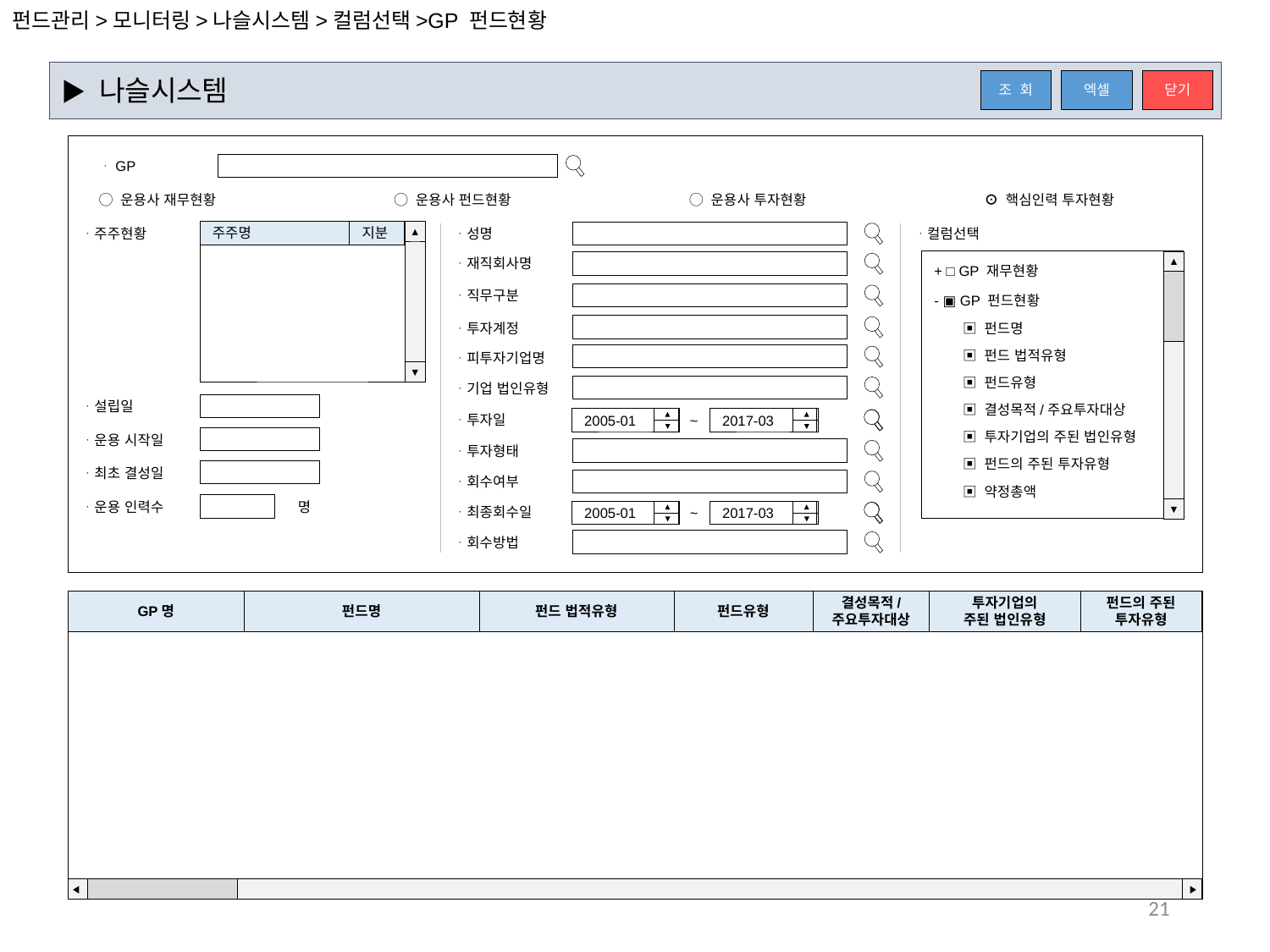

펀드관리>모니터링>나슬시스템>컬럼선택>GP 펀드현황
▶ 나슬시스템
엑셀
닫기
조  회

ᆞGP

◯ 운용사 재무현황
◯ 운용사 펀드현황
◯ 운용사 투자현황
⊙ 핵심인력 투자현황
ᆞ주주현황
ᆞ성명
ᆞ컬럼선택
▲
주주명
지분

ᆞ재직회사명

▲

+ □ GP 재무현황
ᆞ직무구분

- ▣ GP 펀드현황

ᆞ투자계정
▣ 펀드명

▣ 펀드 법적유형
ᆞ피투자기업명

▼
▣ 펀드유형
ᆞ기업 법인유형

ᆞ설립일

▣ 결성목적/주요투자대상
ᆞ투자일
~
2005-01

2017-03

▣ 투자기업의 주된 법인유형
ᆞ운용 시작일

ᆞ투자형태

▣ 펀드의 주된 투자유형
ᆞ최초 결성일

ᆞ회수여부

▣ 약정총액
ᆞ운용 인력수

명
▼
ᆞ최종회수일
~
2005-01

2017-03

ᆞ회수방법

GP명
펀드명
펀드 법적유형
펀드유형
결성목적/
주요투자대상
투자기업의
주된 법인유형
펀드의 주된
투자유형

◀

▶
21